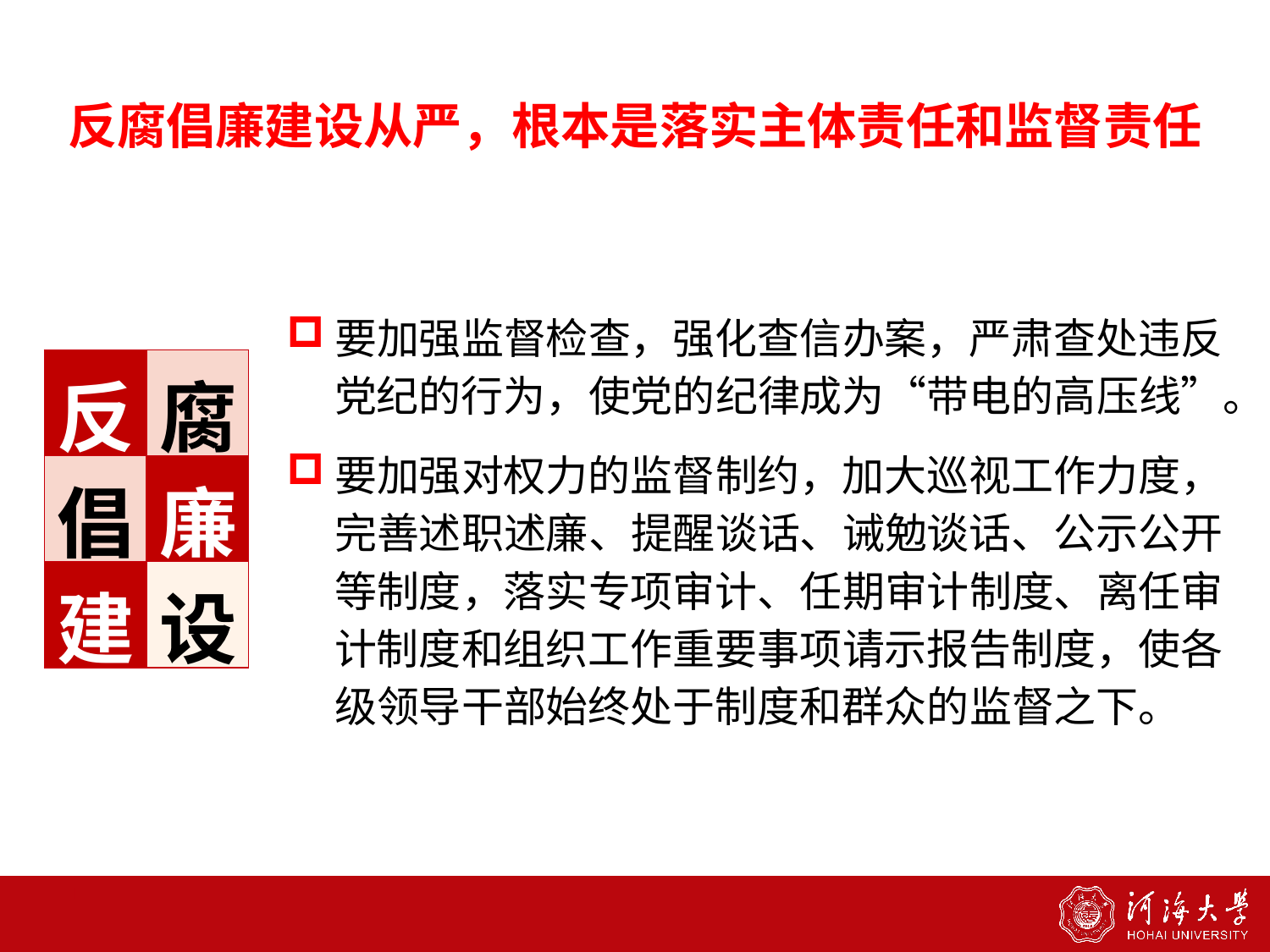

4
反腐倡廉建设从严，根本是落实主体责任和监督责任
要加强监督检查，强化查信办案，严肃查处违反党纪的行为，使党的纪律成为“带电的高压线”。
要加强对权力的监督制约，加大巡视工作力度，完善述职述廉、提醒谈话、诫勉谈话、公示公开等制度，落实专项审计、任期审计制度、离任审计制度和组织工作重要事项请示报告制度，使各级领导干部始终处于制度和群众的监督之下。
| 反 | 腐 |
| --- | --- |
| 倡 | 廉 |
| 建 | 设 |